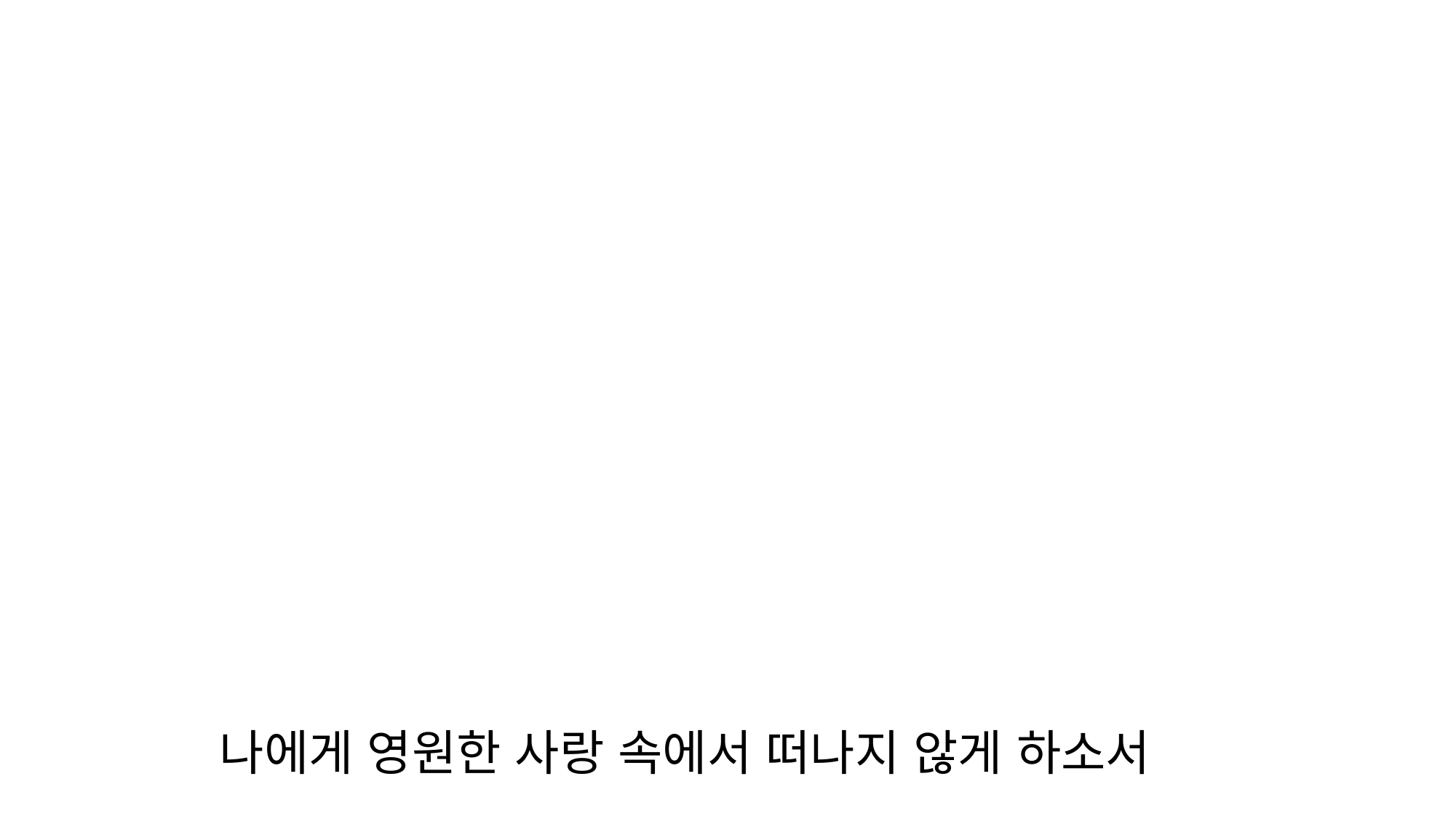

나에게 영원한 사랑 속에서 떠나지 않게 하소서